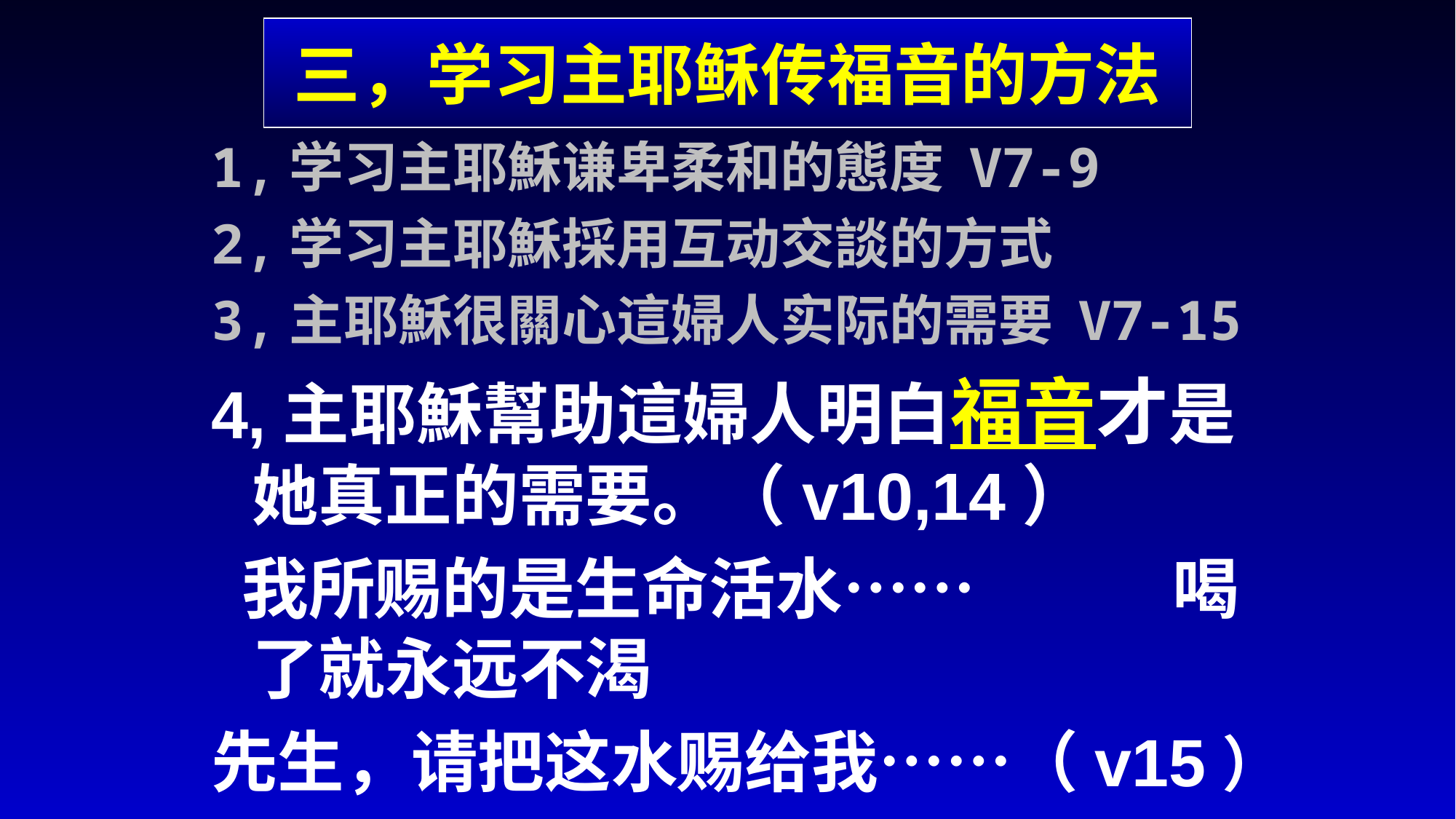

# 三，学习主耶稣传福音的方法
1,学习主耶穌谦卑柔和的態度 V7-9
2,学习主耶穌採用互动交談的方式
3,主耶穌很關心這婦人实际的需要 V7-15
4,主耶穌幫助這婦人明白福音才是她真正的需要。（v10,14）
 我所赐的是生命活水……             喝了就永远不渴
先生，请把这水赐给我……（v15）